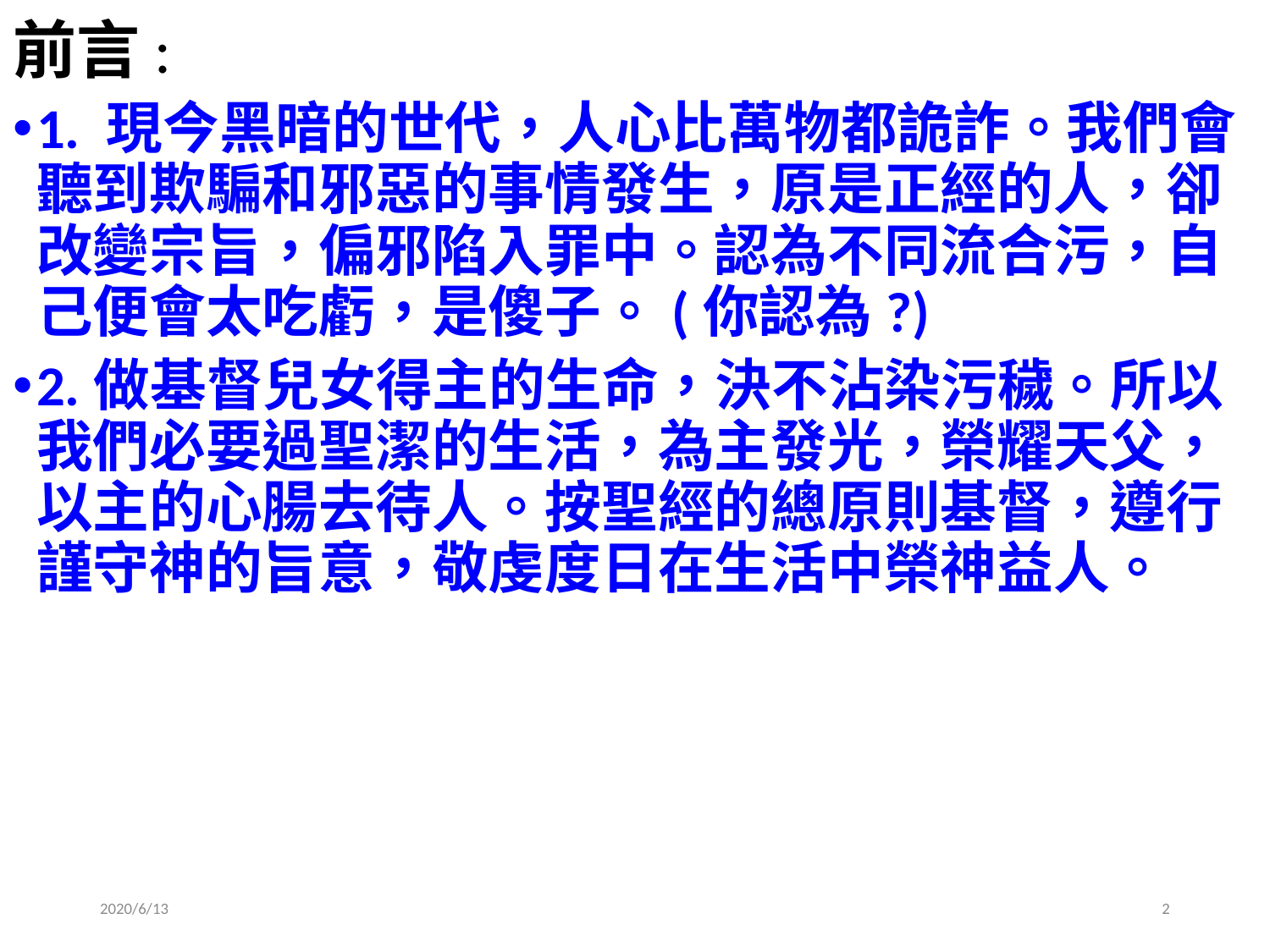

# 前言:
1. 現今黑暗的世代，人心比萬物都詭詐。我們會聽到欺騙和邪惡的事情發生，原是正經的人，卻改變宗旨，偏邪陷入罪中。認為不同流合污，自己便會太吃虧，是傻子。(你認為?)
2.做基督兒女得主的生命，決不沾染污穢。所以我們必要過聖潔的生活，為主發光，榮耀天父，以主的心腸去待人。按聖經的總原則基督，遵行謹守神的旨意，敬虔度日在生活中榮神益人。
2020/6/13
2